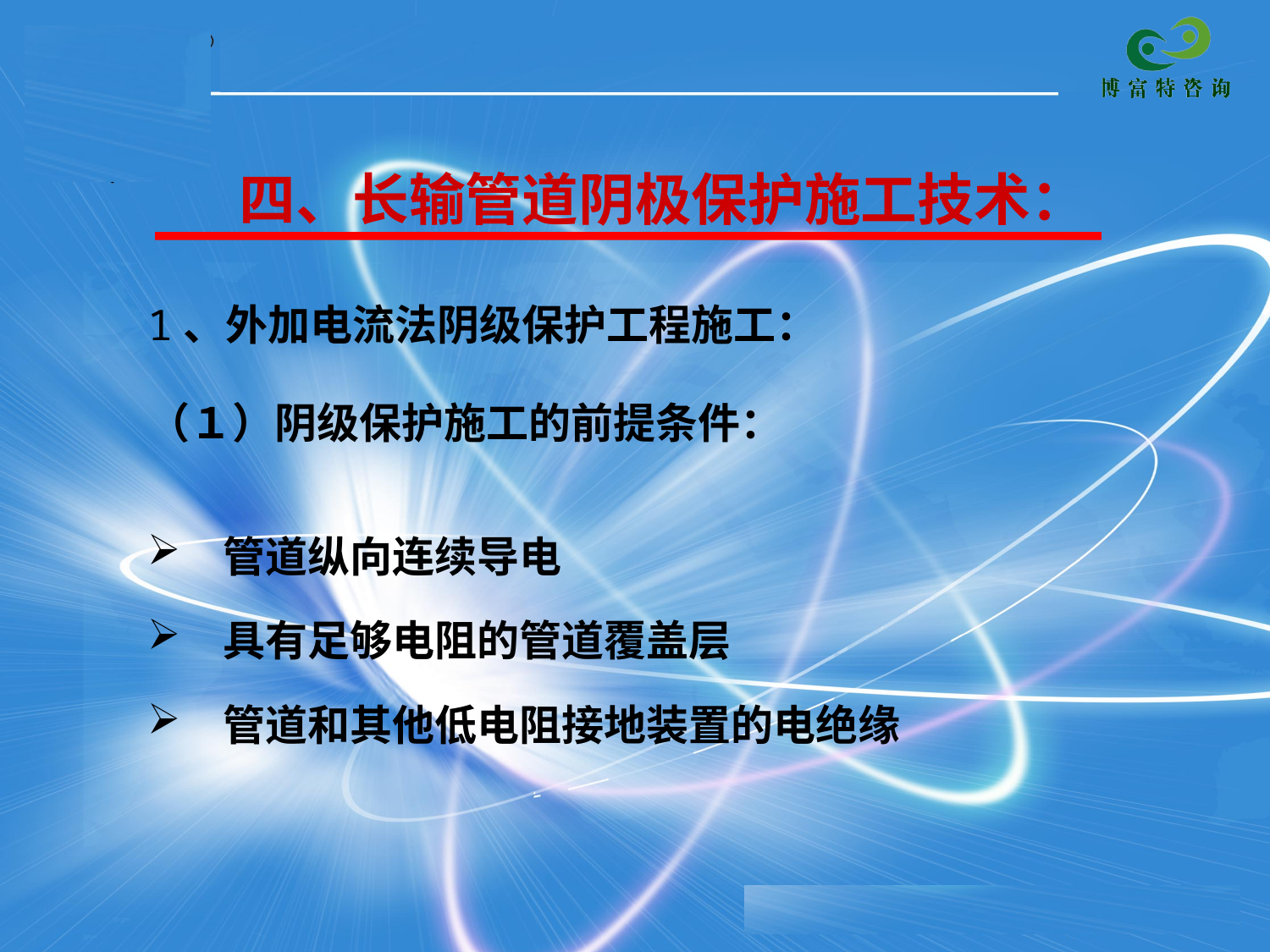

# 四、长输管道阴极保护施工技术：

1、外加电流法阴级保护工程施工：

（１）阴级保护施工的前提条件：

　管道纵向连续导电
　具有足够电阻的管道覆盖层
　管道和其他低电阻接地装置的电绝缘